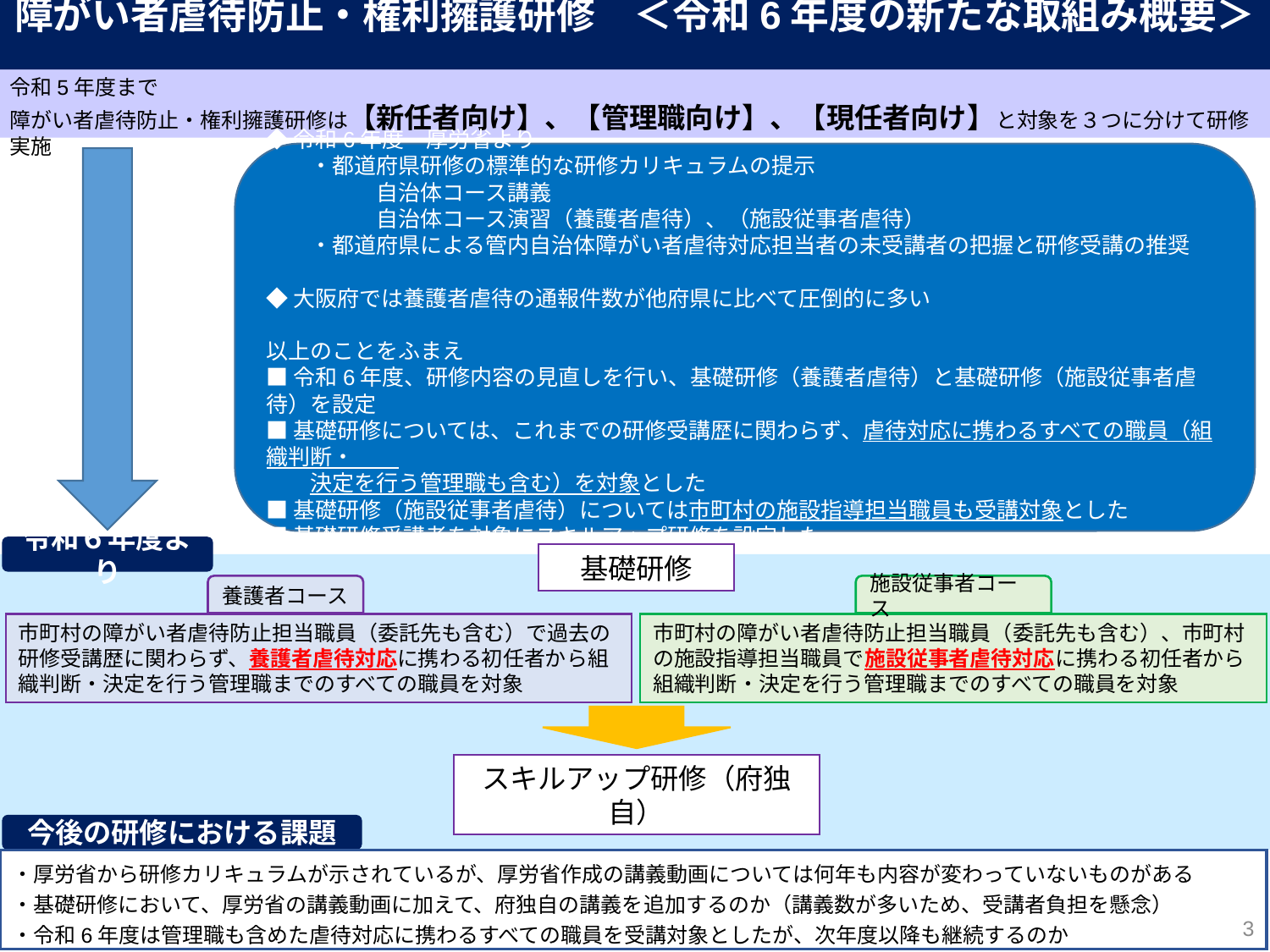

障がい者虐待防止・権利擁護研修　＜令和6年度の新たな取組み概要＞
令和5年度まで
障がい者虐待防止・権利擁護研修は【新任者向け】、【管理職向け】、【現任者向け】と対象を３つに分けて研修実施

◆令和6年度　厚労省より
　　・都道府県研修の標準的な研修カリキュラムの提示
　　　　　自治体コース講義
　　　　　自治体コース演習（養護者虐待）、（施設従事者虐待）
　　・都道府県による管内自治体障がい者虐待対応担当者の未受講者の把握と研修受講の推奨

◆大阪府では養護者虐待の通報件数が他府県に比べて圧倒的に多い

以上のことをふまえ
■令和6年度、研修内容の見直しを行い、基礎研修（養護者虐待）と基礎研修（施設従事者虐待）を設定
■基礎研修については、これまでの研修受講歴に関わらず、虐待対応に携わるすべての職員（組織判断・
　　決定を行う管理職も含む）を対象とした
■基礎研修（施設従事者虐待）については市町村の施設指導担当職員も受講対象とした
■基礎研修受講者を対象にスキルアップ研修を設定した

令和６年度より
基礎研修
養護者コース
施設従事者コース
市町村の障がい者虐待防止担当職員（委託先も含む）、市町村の施設指導担当職員で施設従事者虐待対応に携わる初任者から組織判断・決定を行う管理職までのすべての職員を対象
市町村の障がい者虐待防止担当職員（委託先も含む）で過去の研修受講歴に関わらず、養護者虐待対応に携わる初任者から組織判断・決定を行う管理職までのすべての職員を対象

スキルアップ研修（府独自）

今後の研修における課題
・厚労省から研修カリキュラムが示されているが、厚労省作成の講義動画については何年も内容が変わっていないものがある
・基礎研修において、厚労省の講義動画に加えて、府独自の講義を追加するのか（講義数が多いため、受講者負担を懸念）
・令和6年度は管理職も含めた虐待対応に携わるすべての職員を受講対象としたが、次年度以降も継続するのか

3